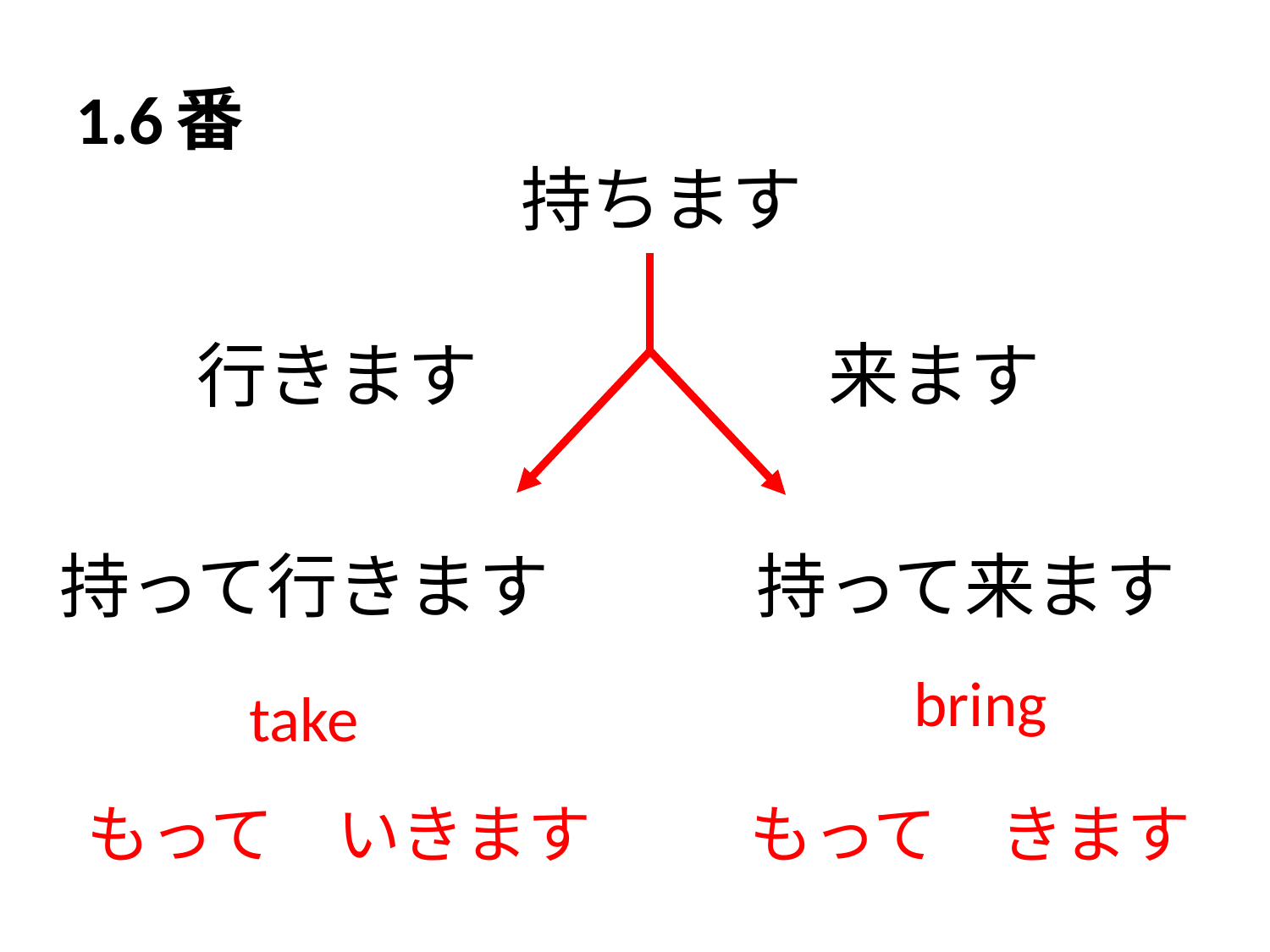

# 1.6番
持ちます
行きます
来ます
持って行きます
持って来ます
bring
take
もって　いきます
もって　きます